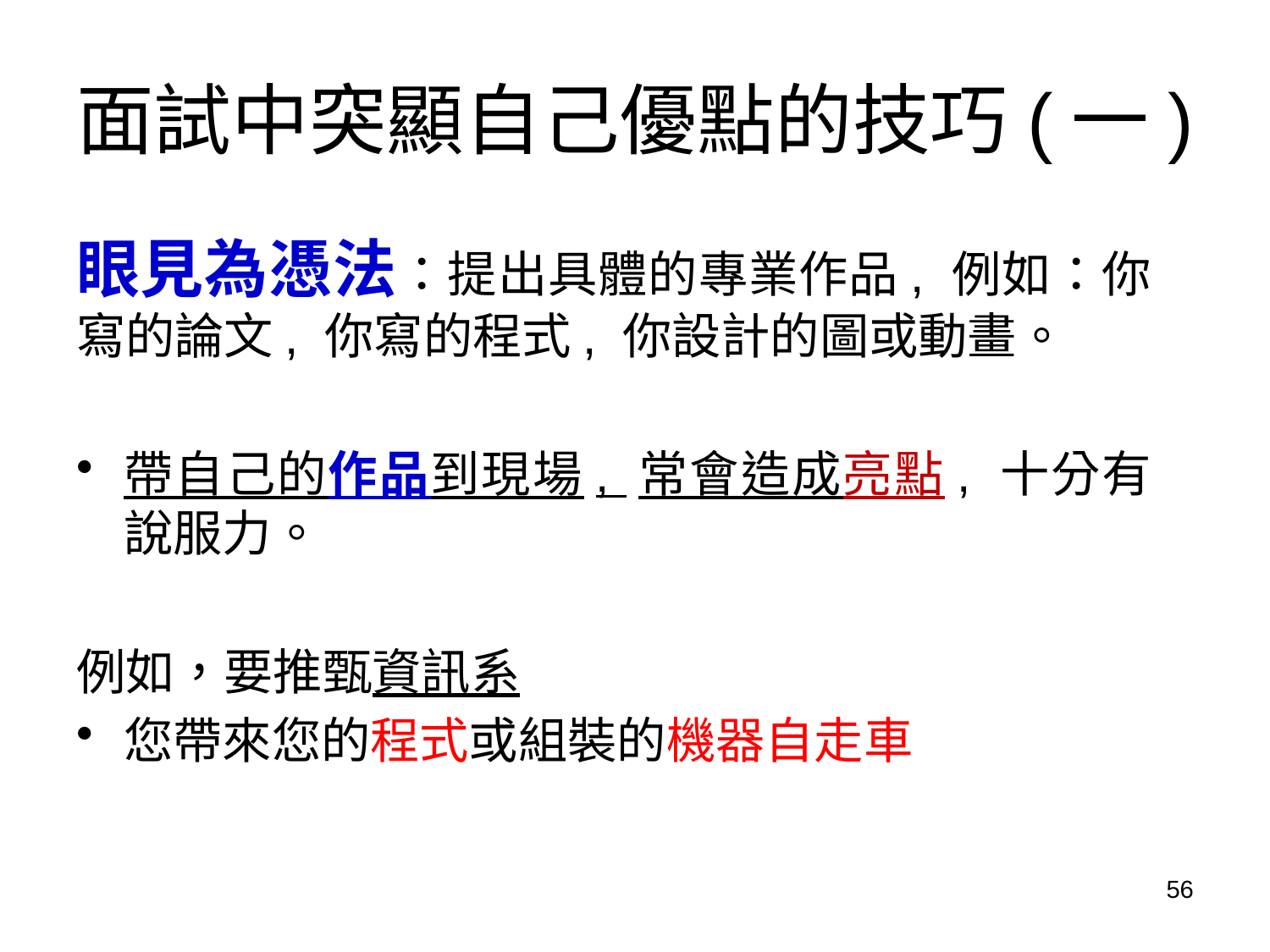

# 面試中突顯自己優點的技巧(一)
眼見為憑法：提出具體的專業作品, 例如：你寫的論文, 你寫的程式, 你設計的圖或動畫。

帶自己的作品到現場, 常會造成亮點, 十分有說服力。

例如，要推甄資訊系
您帶來您的程式或組裝的機器自走車
56